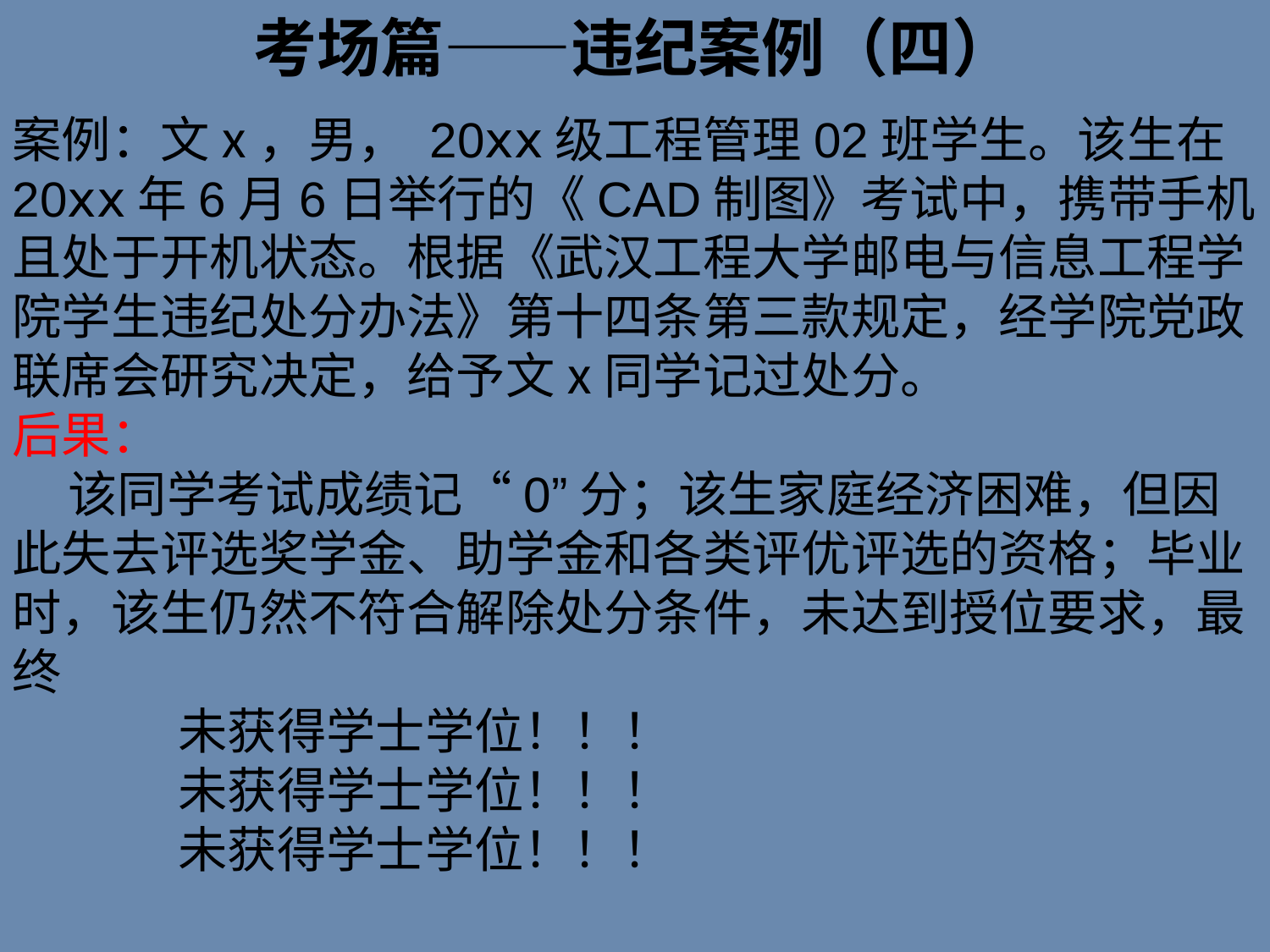

考场篇——违纪案例（四）
案例：文ⅹ，男， 20ⅹⅹ级工程管理02班学生。该生在20ⅹⅹ年6月6日举行的《CAD制图》考试中，携带手机且处于开机状态。根据《武汉工程大学邮电与信息工程学院学生违纪处分办法》第十四条第三款规定，经学院党政联席会研究决定，给予文ⅹ同学记过处分。
后果：
    该同学考试成绩记“0”分；该生家庭经济困难，但因此失去评选奖学金、助学金和各类评优评选的资格；毕业时，该生仍然不符合解除处分条件，未达到授位要求，最终
              未获得学士学位！！！
              未获得学士学位！！！
              未获得学士学位！！！